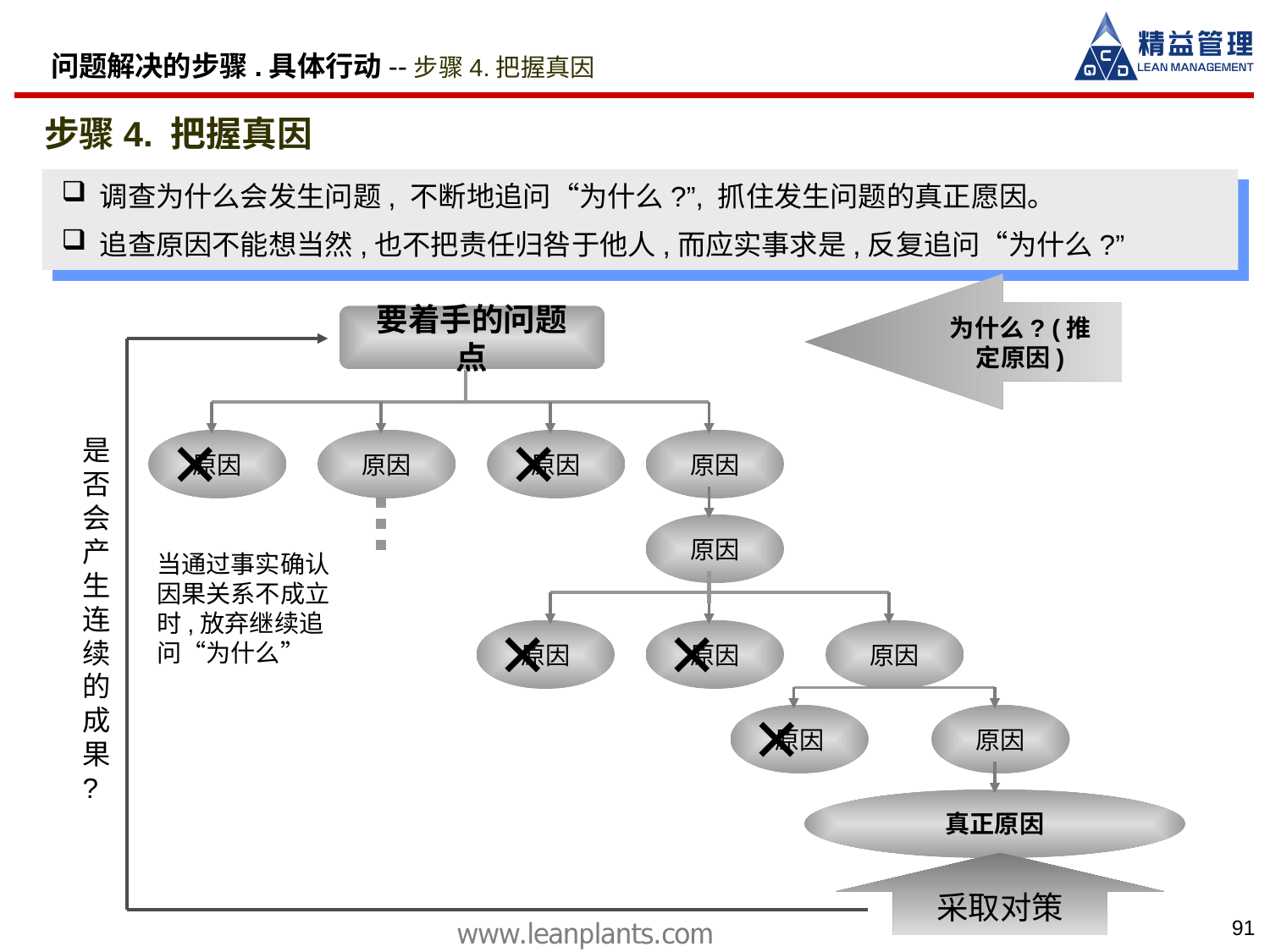

问题解决的步骤.具体行动--步骤4.把握真因
步骤4. 把握真因
 调查为什么会发生问题, 不断地追问“为什么?”, 抓住发生问题的真正愿因。
 追查原因不能想当然,也不把责任归咎于他人,而应实事求是,反复追问“为什么?”
要着手的问题点
为什么? (推定原因)
×
×
是否会产生连续的成果?

原因
原因
原因
原因
原因
当通过事实确认因果关系不成立时,放弃继续追问“为什么”
×
×
原因
原因
原因
×
原因
原因
真正原因
采取对策